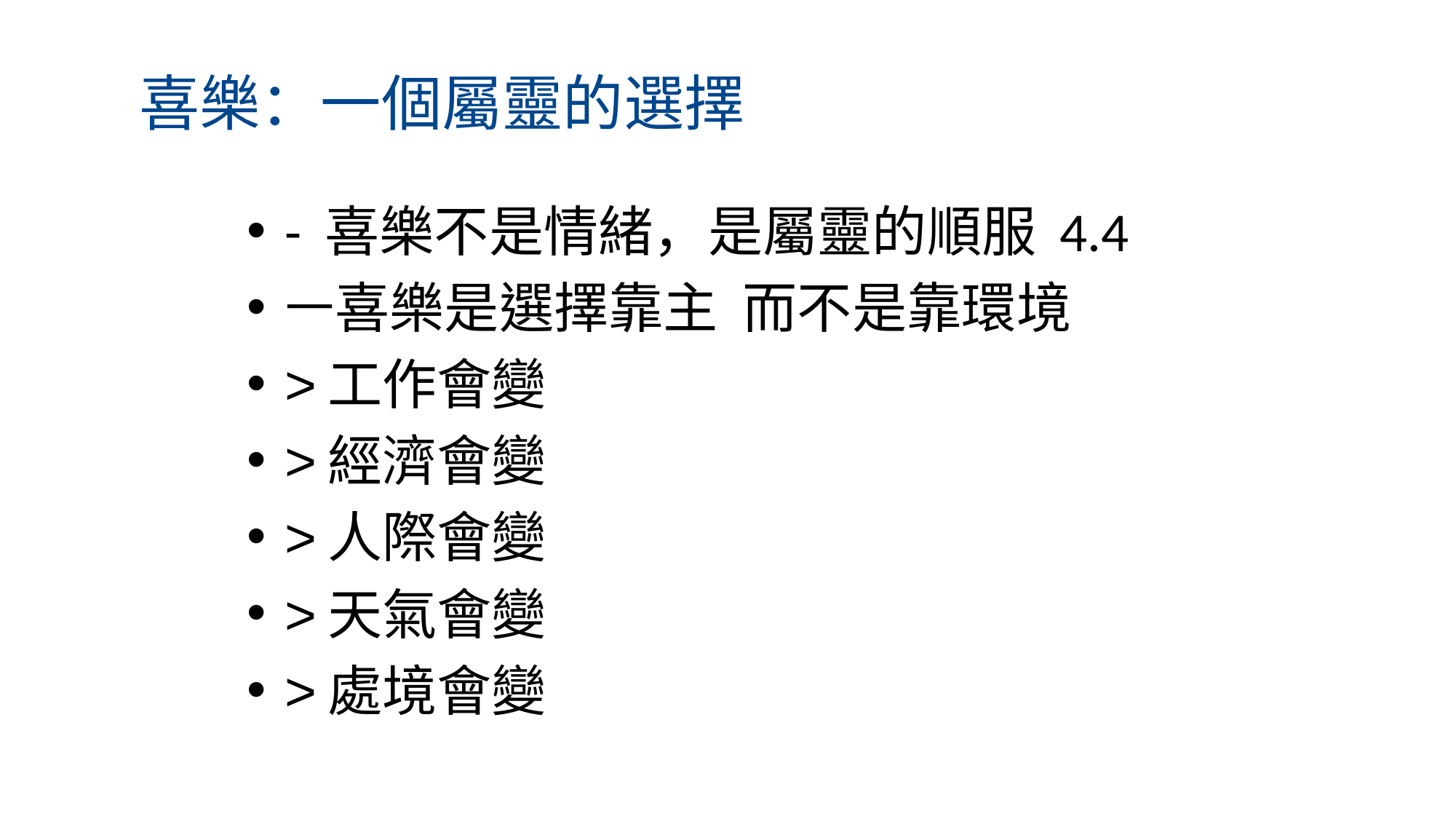

# 喜樂：一個屬靈的選擇
- 喜樂不是情緒，是屬靈的順服 4.4
ￚ喜樂是選擇靠主  而不是靠環境
>工作會變
>經濟會變
>人際會變
>天氣會變
>處境會變